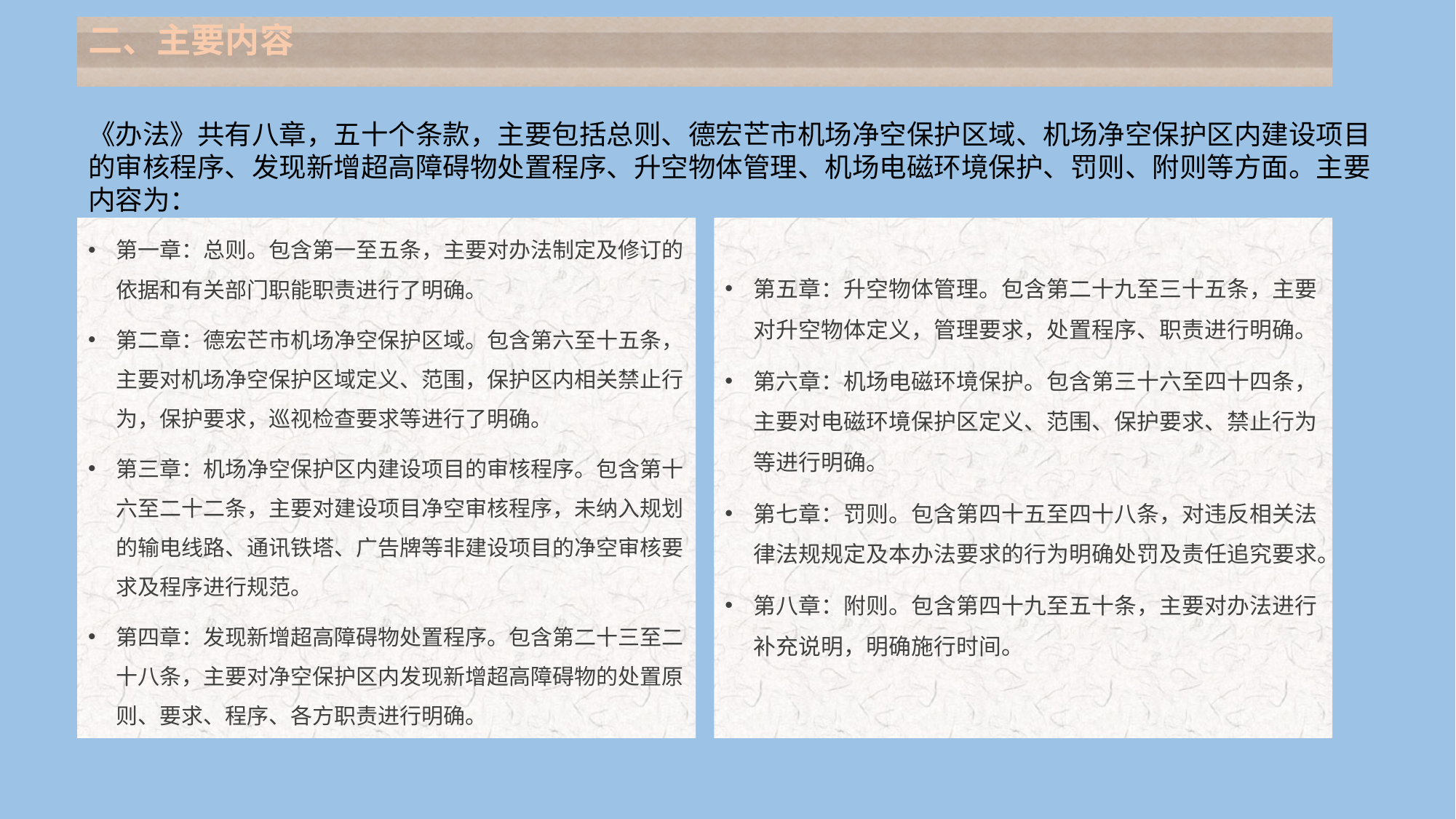

# 二、主要内容
《办法》共有八章，五十个条款，主要包括总则、德宏芒市机场净空保护区域、机场净空保护区内建设项目的审核程序、发现新增超高障碍物处置程序、升空物体管理、机场电磁环境保护、罚则、附则等方面。主要内容为：
第一章：总则。包含第一至五条，主要对办法制定及修订的依据和有关部门职能职责进行了明确。
第二章：德宏芒市机场净空保护区域。包含第六至十五条，主要对机场净空保护区域定义、范围，保护区内相关禁止行为，保护要求，巡视检查要求等进行了明确。
第三章：机场净空保护区内建设项目的审核程序。包含第十六至二十二条，主要对建设项目净空审核程序，未纳入规划的输电线路、通讯铁塔、广告牌等非建设项目的净空审核要求及程序进行规范。
第四章：发现新增超高障碍物处置程序。包含第二十三至二十八条，主要对净空保护区内发现新增超高障碍物的处置原则、要求、程序、各方职责进行明确。

第五章：升空物体管理。包含第二十九至三十五条，主要对升空物体定义，管理要求，处置程序、职责进行明确。
第六章：机场电磁环境保护。包含第三十六至四十四条，主要对电磁环境保护区定义、范围、保护要求、禁止行为等进行明确。
第七章：罚则。包含第四十五至四十八条，对违反相关法律法规规定及本办法要求的行为明确处罚及责任追究要求。
第八章：附则。包含第四十九至五十条，主要对办法进行补充说明，明确施行时间。